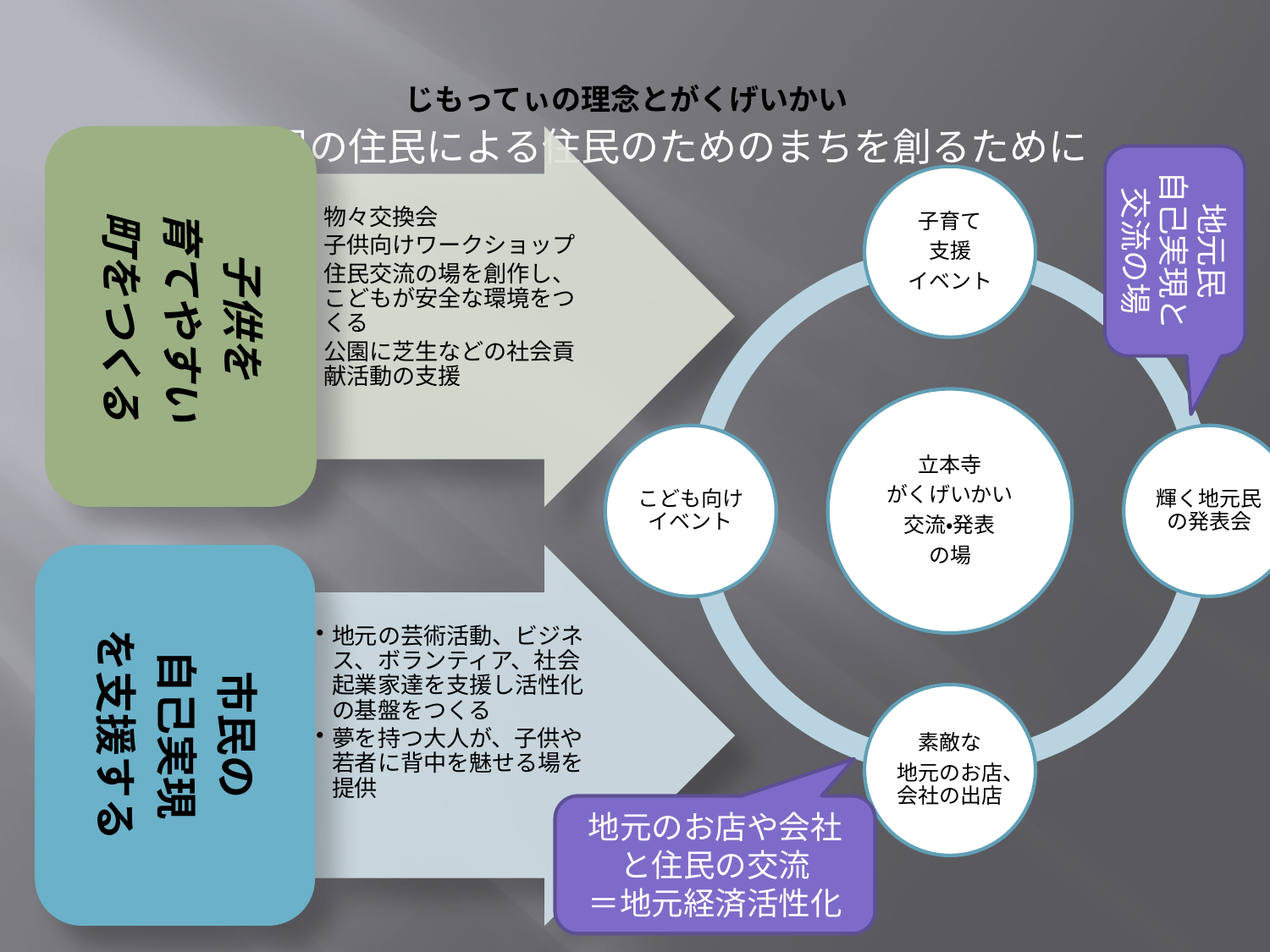

# じもってぃの理念とがくげいかい
住民の住民による住民のためのまちを創るために

物々交換会
子供向けワークショップ
住民交流の場を創作し、こどもが安全な環境をつくる
公園に芝生などの社会貢献活動の支援
子供を
育てやすい
町をつくる

地元の芸術活動、ビジネス、ボランティア、社会起業家達を支援し活性化の基盤をつくる
夢を持つ大人が、子供や若者に背中を魅せる場を提供
市民の
自己実現
を支援する
地元民
自己実現と交流の場
立本寺
がくげいかい
交流・発表
の場
子育て
支援
イベント
輝く地元民の発表会
素敵な
地元のお店、会社の出店
こども向けイベント
地元のお店や会社と住民の交流
＝地元経済活性化